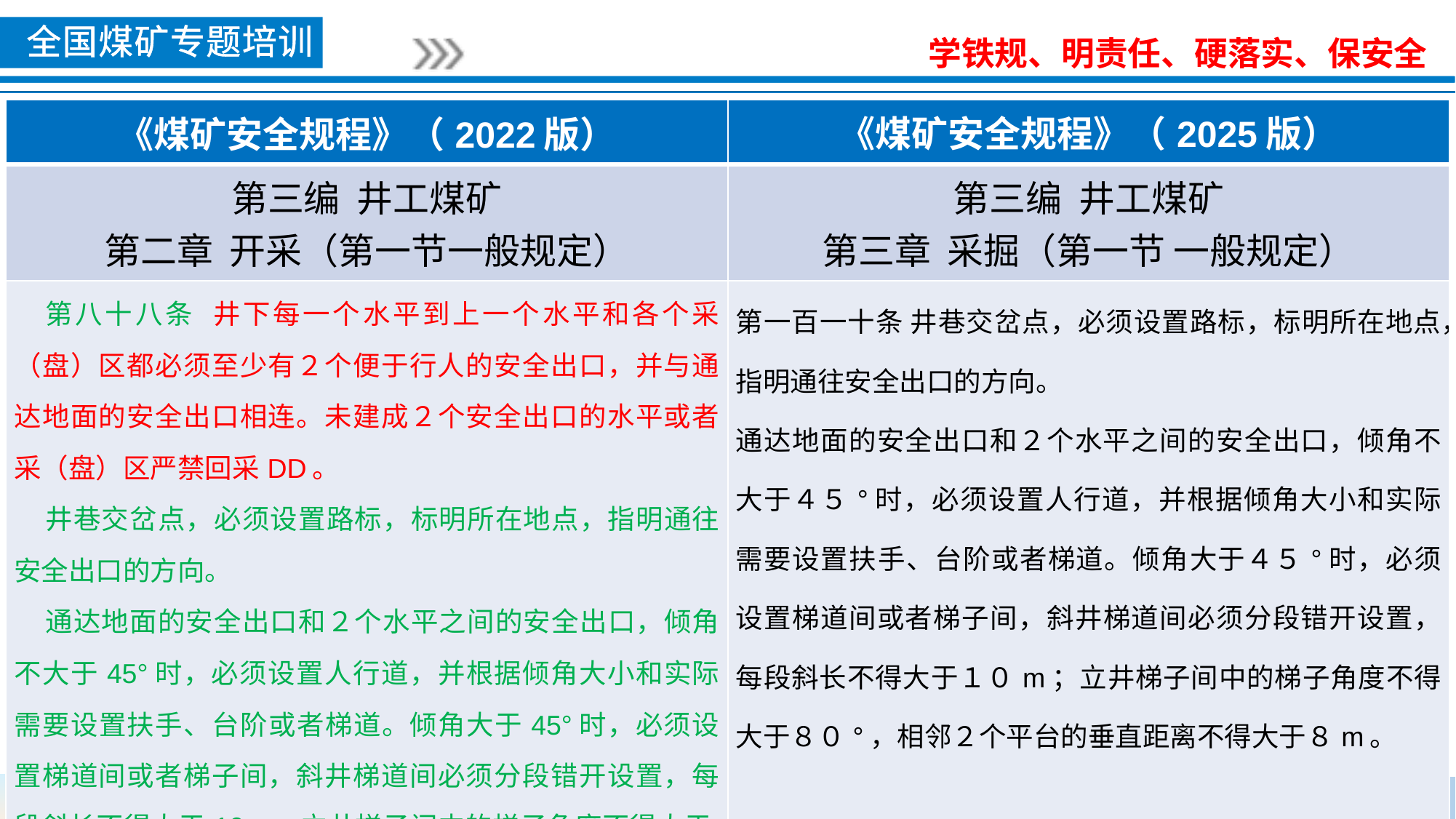

| 《煤矿安全规程》（2022版） | 《煤矿安全规程》（2025版） |
| --- | --- |
| 第三编 井工煤矿 第二章 开采（第一节一般规定） | 第三编 井工煤矿 第三章 采掘（第一节 一般规定） |
| 第八十八条 井下每一个水平到上一个水平和各个采（盘）区都必须至少有２个便于行人的安全出口，并与通达地面的安全出口相连。未建成２个安全出口的水平或者采（盘）区严禁回采DD。 井巷交岔点，必须设置路标，标明所在地点，指明通往安全出口的方向。 通达地面的安全出口和２个水平之间的安全出口，倾角不大于45°时，必须设置人行道，并根据倾角大小和实际需要设置扶手、台阶或者梯道。倾角大于45°时，必须设置梯道间或者梯子间，斜井梯道间必须分段错开设置，每段斜长不得大于10m；立井梯子间中的梯子角度不得大于80°，相邻２个平台的垂直距离不得大于8m。 | 第一百一十条 井巷交岔点，必须设置路标，标明所在地点，指明通往安全出口的方向。 通达地面的安全出口和２个水平之间的安全出口，倾角不大于４５°时，必须设置人行道，并根据倾角大小和实际需要设置扶手、台阶或者梯道。倾角大于４５°时，必须设置梯道间或者梯子间，斜井梯道间必须分段错开设置，每段斜长不得大于１０m；立井梯子间中的梯子角度不得大于８０°，相邻２个平台的垂直距离不得大于８m。 |